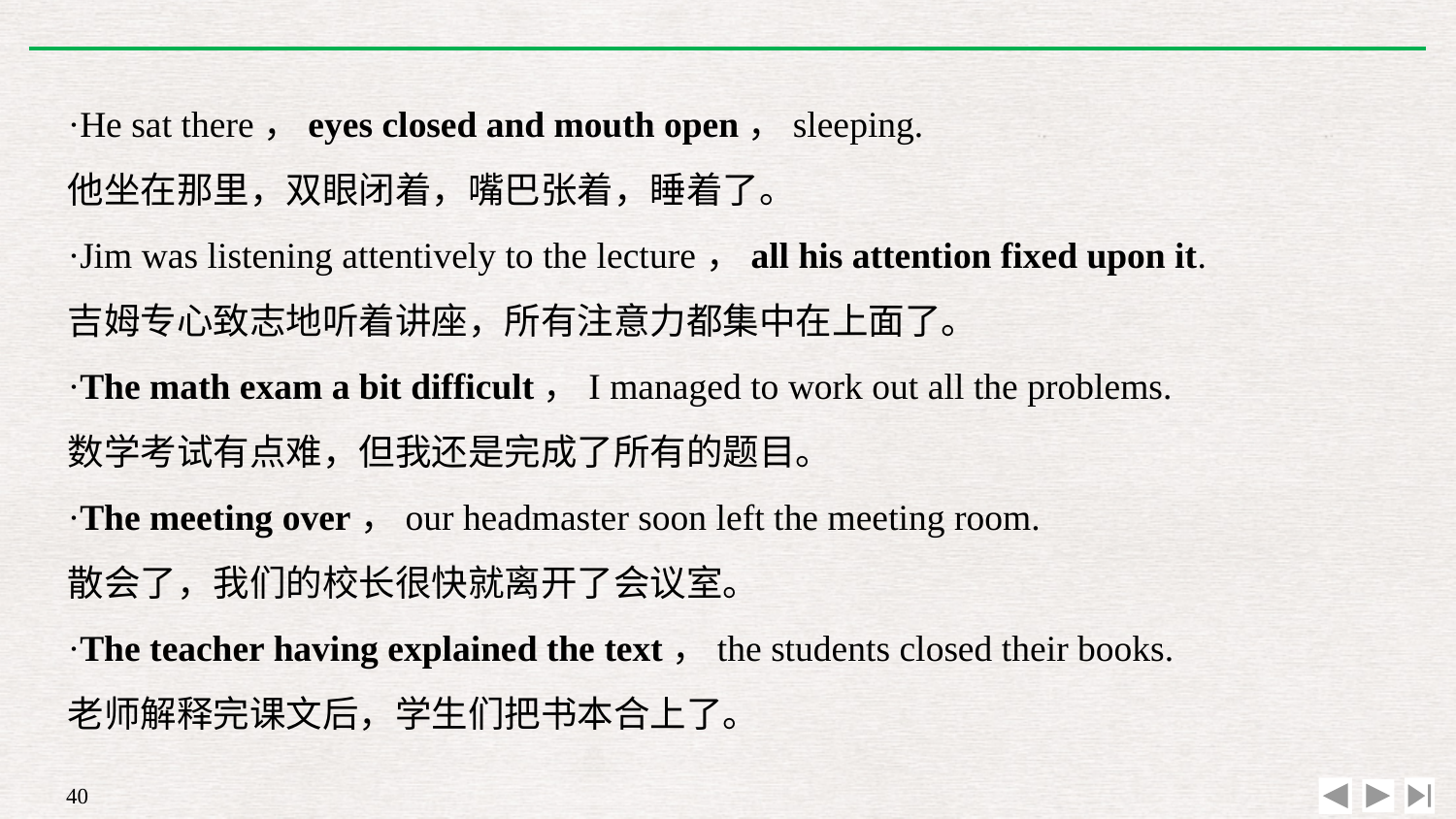

·He sat there，eyes closed and mouth open，sleeping.
他坐在那里，双眼闭着，嘴巴张着，睡着了。
·Jim was listening attentively to the lecture，all his attention fixed upon it.
吉姆专心致志地听着讲座，所有注意力都集中在上面了。
·The math exam a bit difficult，I managed to work out all the problems.
数学考试有点难，但我还是完成了所有的题目。
·The meeting over，our headmaster soon left the meeting room.
散会了，我们的校长很快就离开了会议室。
·The teacher having explained the text，the students closed their books.
老师解释完课文后，学生们把书本合上了。